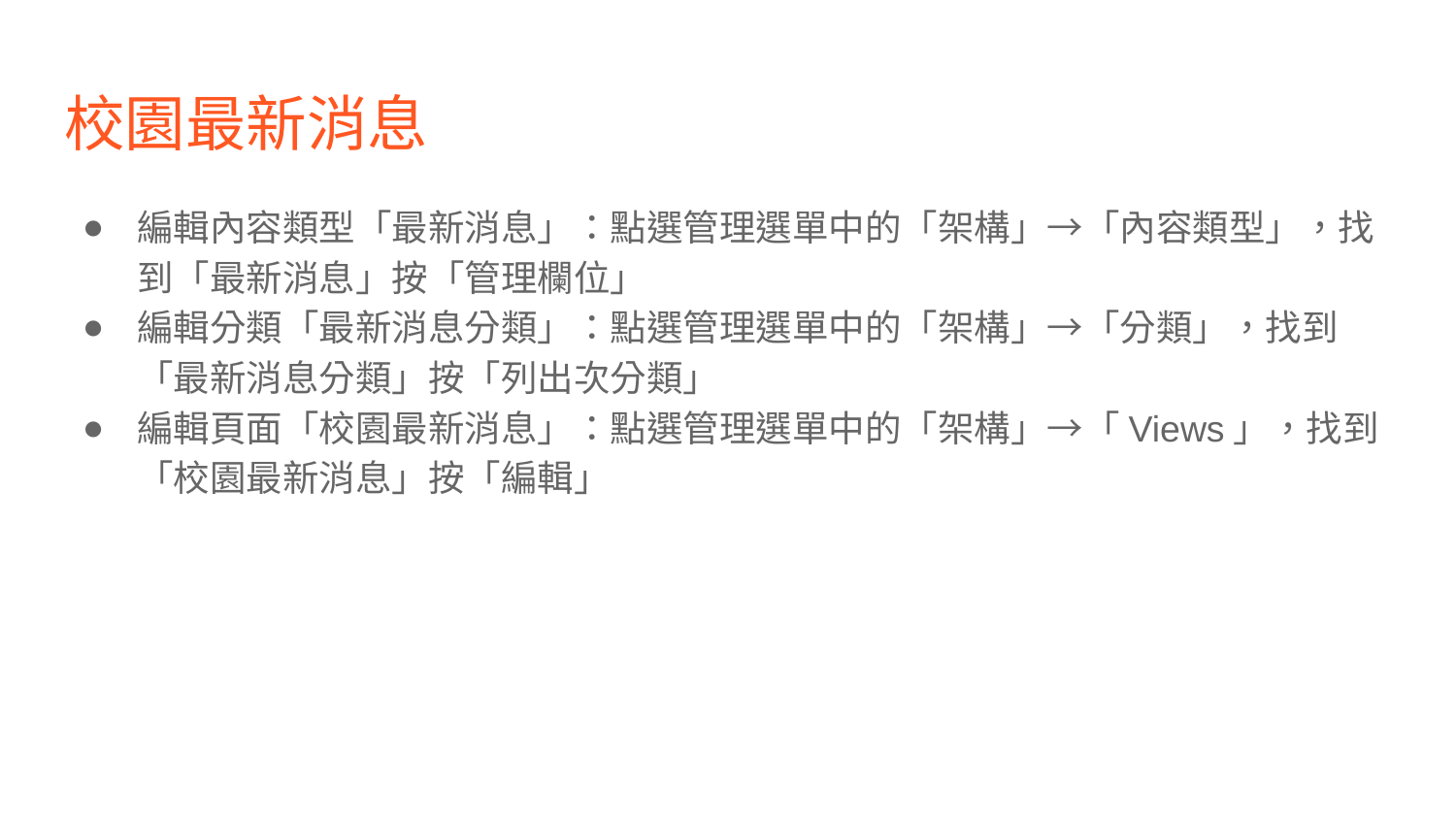

# 校園最新消息
編輯內容類型「最新消息」：點選管理選單中的「架構」→「內容類型」，找到「最新消息」按「管理欄位」
編輯分類「最新消息分類」：點選管理選單中的「架構」→「分類」，找到「最新消息分類」按「列出次分類」
編輯頁面「校園最新消息」：點選管理選單中的「架構」→「Views」，找到「校園最新消息」按「編輯」